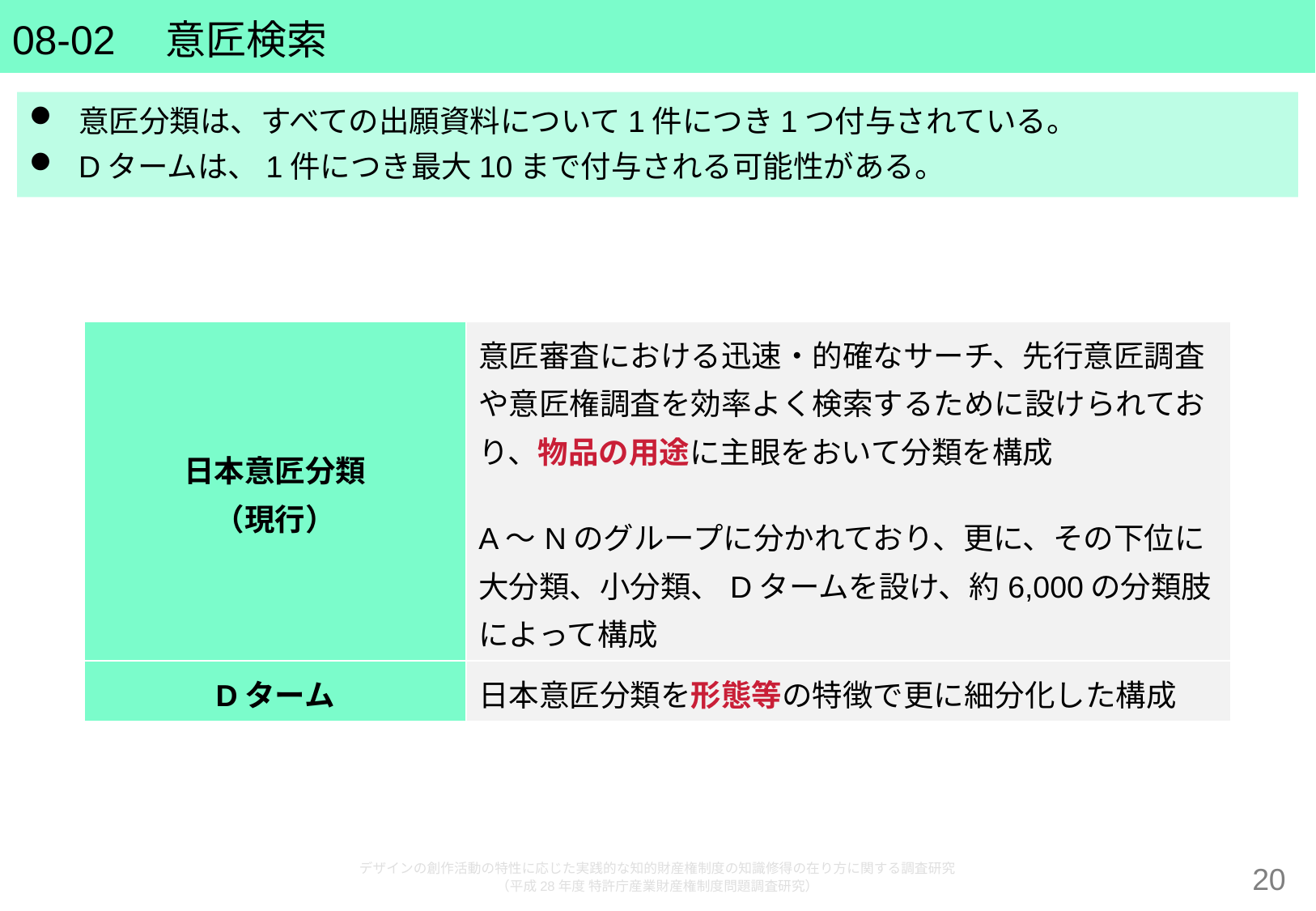

# 08-02　意匠検索
意匠分類は、すべての出願資料について1件につき1つ付与されている。
Dタームは、1件につき最大10まで付与される可能性がある。
| 日本意匠分類 （現行） | 意匠審査における迅速・的確なサーチ、先行意匠調査や意匠権調査を効率よく検索するために設けられており、物品の用途に主眼をおいて分類を構成 A～Nのグループに分かれており、更に、その下位に大分類、小分類、Dタームを設け、約6,000の分類肢によって構成 |
| --- | --- |
| Dターム | 日本意匠分類を形態等の特徴で更に細分化した構成 |
デザインの創作活動の特性に応じた実践的な知的財産権制度の知識修得の在り方に関する調査研究
（平成28年度 特許庁産業財産権制度問題調査研究）
20